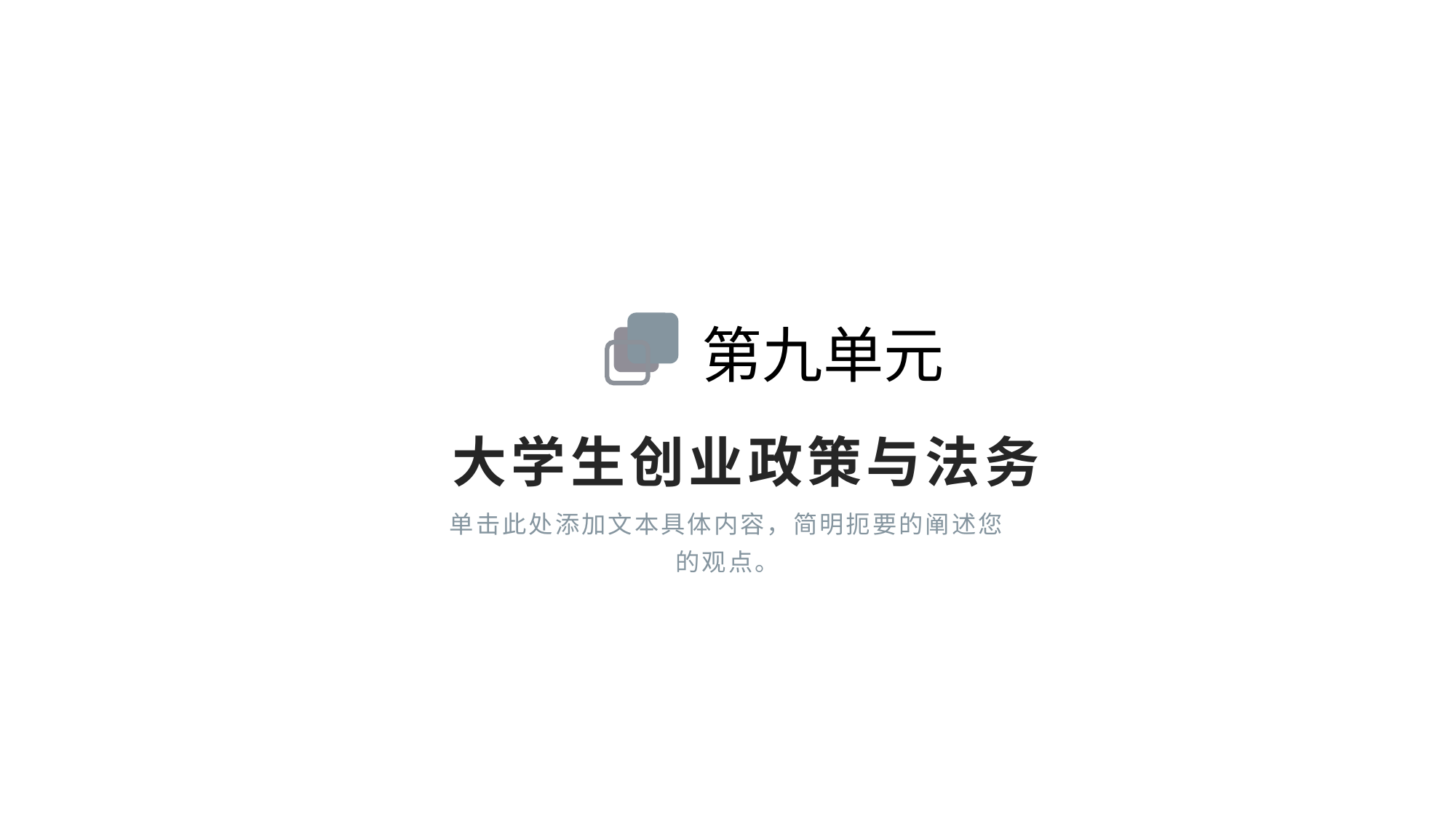

第九单元
# 大学生创业政策与法务
单击此处添加文本具体内容，简明扼要的阐述您的观点。